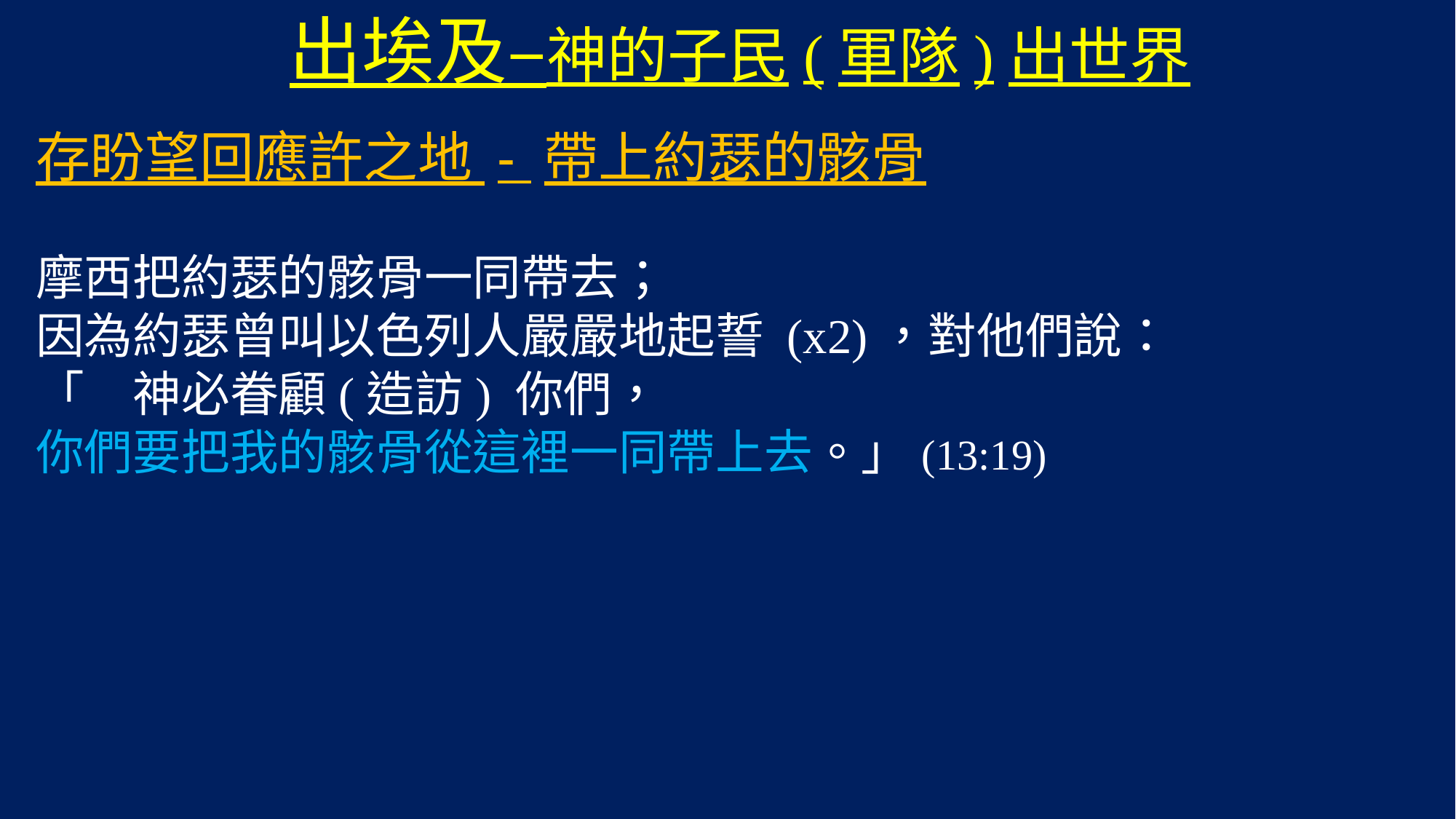

出埃及–神的子民(軍隊)出世界
存盼望回應許之地 - 帶上約瑟的骸骨

摩西把約瑟的骸骨一同帶去；
因為約瑟曾叫以色列人嚴嚴地起誓 (x2)，對他們說：
「　神必眷顧(造訪) 你們，
你們要把我的骸骨從這裡一同帶上去。」(13:19)